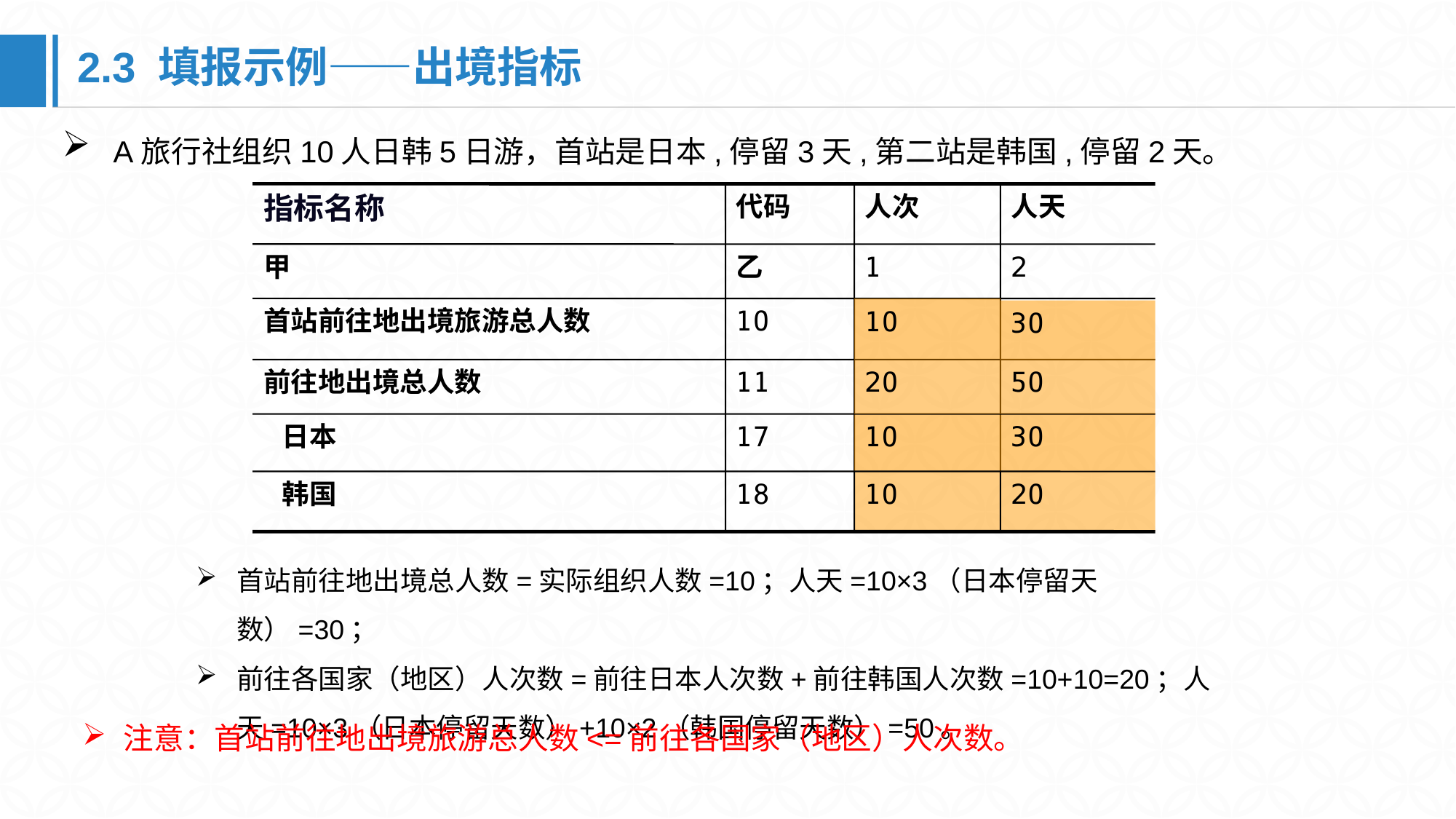

2.3 填报示例——出境指标

 A旅行社组织10人日韩5日游，首站是日本,停留3天,第二站是韩国,停留2天。

指标名称

代码

人次

人天
甲

乙
1
2
首站前往地出境旅游总人数
10
前往地出境总人数
11

10
30

20
50
  日本
17
10
30

  韩国
18
10
20

首站前往地出境总人数=实际组织人数=10；人天=10×3（日本停留天数）=30；
前往各国家（地区）人次数=前往日本人次数+前往韩国人次数=10+10=20；人天=10×3（日本停留天数）+10×2（韩国停留天数）=50。

注意：首站前往地出境旅游总人数<=前往各国家（地区）人次数。